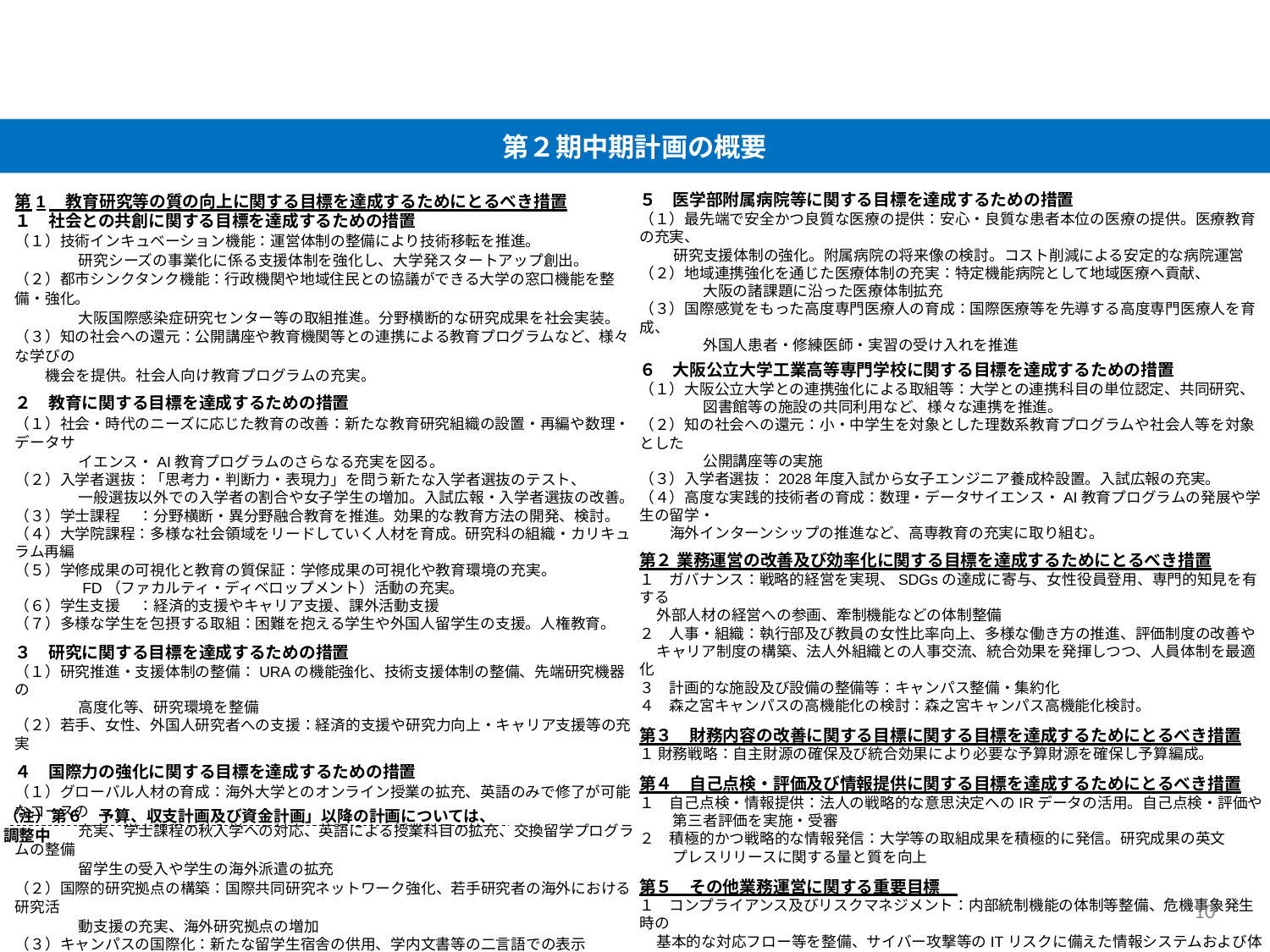

第２期中期計画の概要
５　医学部附属病院等に関する目標を達成するための措置
（１）最先端で安全かつ良質な医療の提供：安心・良質な患者本位の医療の提供。医療教育の充実、
         研究支援体制の強化。附属病院の将来像の検討。コスト削減による安定的な病院運営
（２）地域連携強化を通じた医療体制の充実：特定機能病院として地域医療へ貢献、
　　　　 大阪の諸課題に沿った医療体制拡充
（３）国際感覚をもった高度専門医療人の育成：国際医療等を先導する高度専門医療人を育成、
　　　　 外国人患者・修練医師・実習の受け入れを推進

６　大阪公立大学工業高等専門学校に関する目標を達成するための措置
（１）大阪公立大学との連携強化による取組等：大学との連携科目の単位認定、共同研究、
　　　　 図書館等の施設の共同利用など、様々な連携を推進。
（２）知の社会への還元：小・中学生を対象とした理数系教育プログラムや社会人等を対象とした
　　　　 公開講座等の実施
（３）入学者選抜：2028年度入試から女子エンジニア養成枠設置。入試広報の充実。
（４）高度な実践的技術者の育成：数理・データサイエンス・AI教育プログラムの発展や学生の留学・
         海外インターンシップの推進など、高専教育の充実に取り組む。

第２ 業務運営の改善及び効率化に関する目標を達成するためにとるべき措置
１　ガバナンス：戦略的経営を実現、SDGsの達成に寄与、女性役員登用、専門的知見を有する
     外部人材の経営への参画、牽制機能などの体制整備
２　人事・組織：執行部及び教員の女性比率向上、多様な働き方の推進、評価制度の改善や
     キャリア制度の構築、法人外組織との人事交流、統合効果を発揮しつつ、人員体制を最適化
３　計画的な施設及び設備の整備等：キャンパス整備・集約化
４　森之宮キャンパスの高機能化の検討：森之宮キャンパス高機能化検討。

第３　財務内容の改善に関する目標に関する目標を達成するためにとるべき措置
１ 財務戦略：自主財源の確保及び統合効果により必要な予算財源を確保し予算編成。

第４　自己点検・評価及び情報提供に関する目標を達成するためにとるべき措置
１　自己点検・情報提供：法人の戦略的な意思決定へのIRデータの活用。自己点検・評価や
　　 第三者評価を実施・受審
２　積極的かつ戦略的な情報発信：大学等の取組成果を積極的に発信。研究成果の英文
　　 プレスリリースに関する量と質を向上

第５　その他業務運営に関する重要目標
１　コンプライアンス及びリスクマネジメント：内部統制機能の体制等整備、危機事象発生時の
     基本的な対応フロー等を整備、サイバー攻撃等のITリスクに備えた情報システムおよび体制を整備
２　DXの推進：デジタルツールを活用し、業務の効率化・平準化、第二期基盤システム整備。
３　キャンパスマネジメント：複数キャンパスにおいて教育研究等を円滑に実施するための環境整備

第1　教育研究等の質の向上に関する目標を達成するためにとるべき措置
１　社会との共創に関する目標を達成するための措置
（１）技術インキュベーション機能：運営体制の整備により技術移転を推進。
　　　　 研究シーズの事業化に係る支援体制を強化し、大学発スタートアップ創出。
（２）都市シンクタンク機能：行政機関や地域住民との協議ができる大学の窓口機能を整備・強化。
　　　　 大阪国際感染症研究センター等の取組推進。分野横断的な研究成果を社会実装。
（３）知の社会への還元：公開講座や教育機関等との連携による教育プログラムなど、様々な学びの
         機会を提供。社会人向け教育プログラムの充実。

２　教育に関する目標を達成するための措置
（１）社会・時代のニーズに応じた教育の改善：新たな教育研究組織の設置・再編や数理・データサ
　　　　 イエンス・AI教育プログラムのさらなる充実を図る。
（２）入学者選抜：「思考力・判断力・表現力」を問う新たな入学者選抜のテスト、
　　　　 一般選抜以外での入学者の割合や女子学生の増加。入試広報・入学者選抜の改善。
（３）学士課程　 ：分野横断・異分野融合教育を推進。効果的な教育方法の開発、検討。
（４）大学院課程：多様な社会領域をリードしていく人材を育成。研究科の組織・カリキュラム再編
（５）学修成果の可視化と教育の質保証：学修成果の可視化や教育環境の充実。
　　　　 FD（ファカルティ・ディベロップメント）活動の充実。
（６）学生支援　 ：経済的支援やキャリア支援、課外活動支援
（７）多様な学生を包摂する取組：困難を抱える学生や外国人留学生の支援。人権教育。

３　研究に関する目標を達成するための措置
（１）研究推進・支援体制の整備：URAの機能強化、技術支援体制の整備、先端研究機器の
　　　　 高度化等、研究環境を整備
（２）若手、女性、外国人研究者への支援：経済的支援や研究力向上・キャリア支援等の充実

４　国際力の強化に関する目標を達成するための措置
（１）グローバル人材の育成：海外大学とのオンライン授業の拡充、英語のみで修了が可能なコースの
　　　　 充実、学士課程の秋入学への対応、英語による授業科目の拡充、交換留学プログラムの整備
　　　　 留学生の受入や学生の海外派遣の拡充
（２）国際的研究拠点の構築：国際共同研究ネットワーク強化、若手研究者の海外における研究活
　　　　 動支援の充実、海外研究拠点の増加
（３）キャンパスの国際化：新たな留学生宿舎の供用、学内文書等の二言語での表示

（注）第６　予算、収支計画及び資金計画」以降の計画については、調整中
10